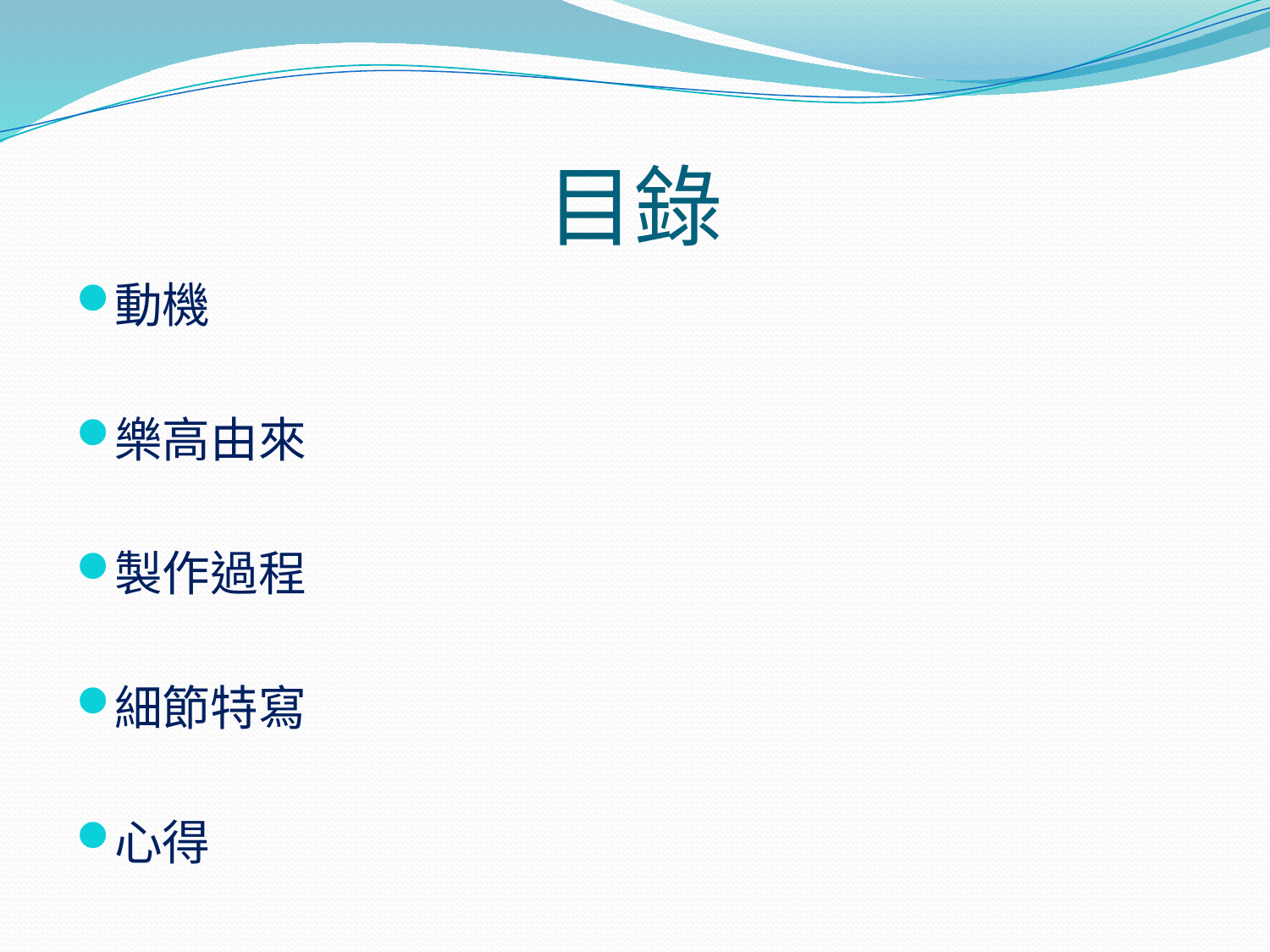

# 目錄
動機

樂高由來

製作過程

細節特寫

心得